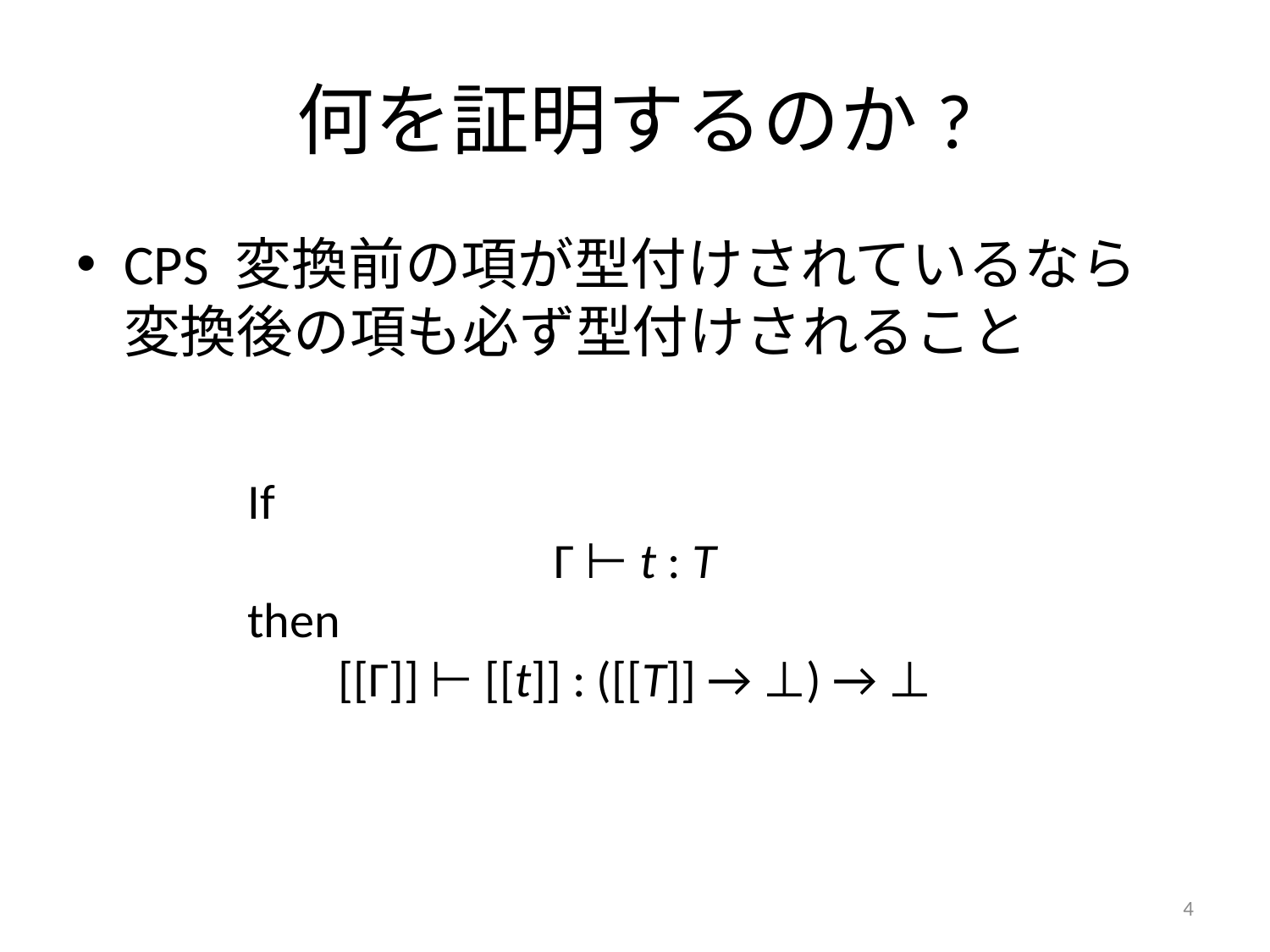

# 何を証明するのか?
CPS 変換前の項が型付けされているなら
変換後の項も必ず型付けされること
If
Γ ⊢ t : T
then
[[Γ]] ⊢ [[t]] : ([[T]] → ⊥) → ⊥
4